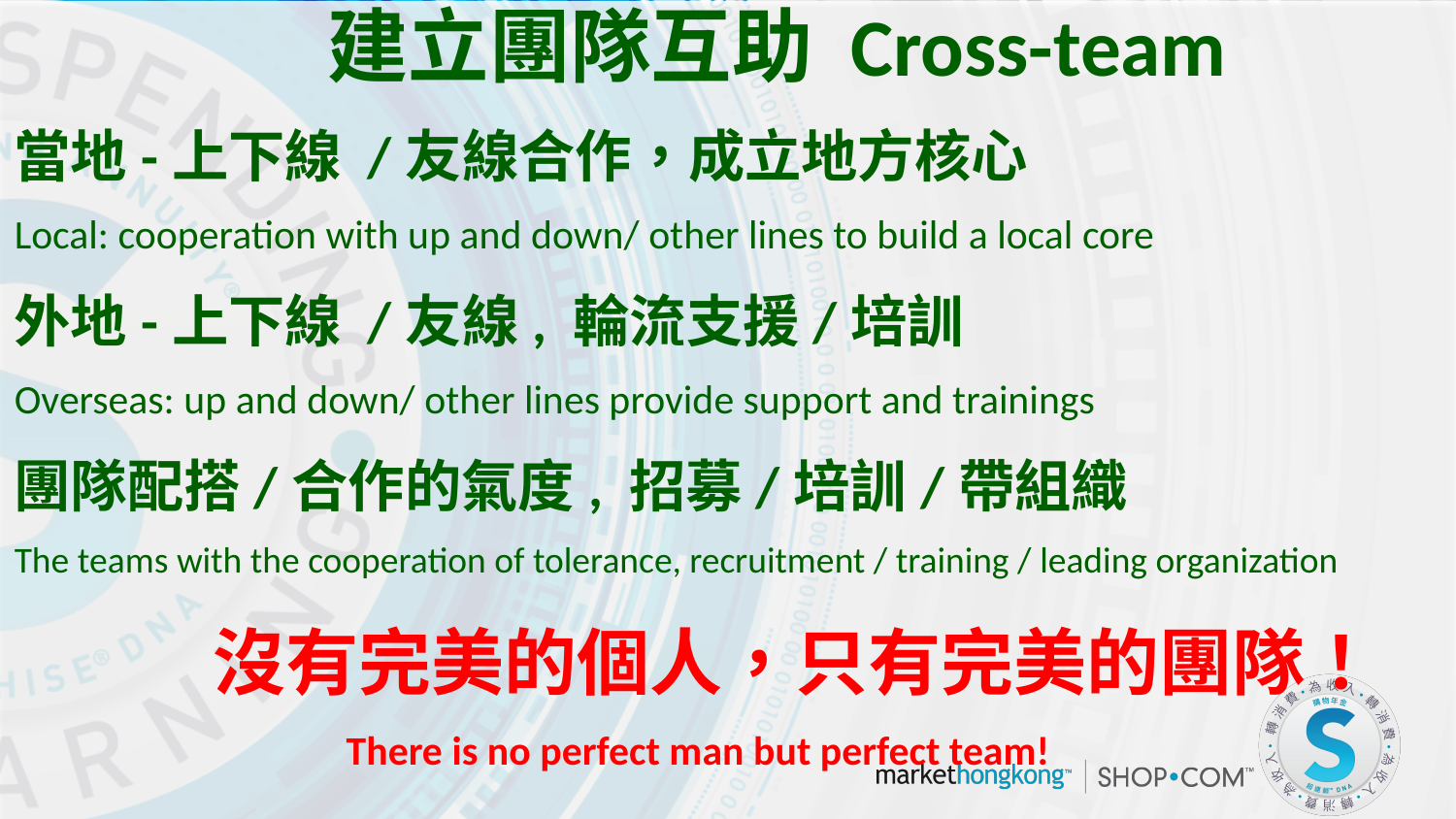

建立團隊互助 Cross-team
當地-上下線 /友線合作，成立地方核心
Local: cooperation with up and down/ other lines to build a local core
外地-上下線 /友線, 輪流支援/培訓
Overseas: up and down/ other lines provide support and trainings
團隊配搭/合作的氣度, 招募/培訓/帶組織
The teams with the cooperation of tolerance, recruitment / training / leading organization
	 	沒有完美的個人，只有完美的團隊！
                                    There is no perfect man but perfect team!